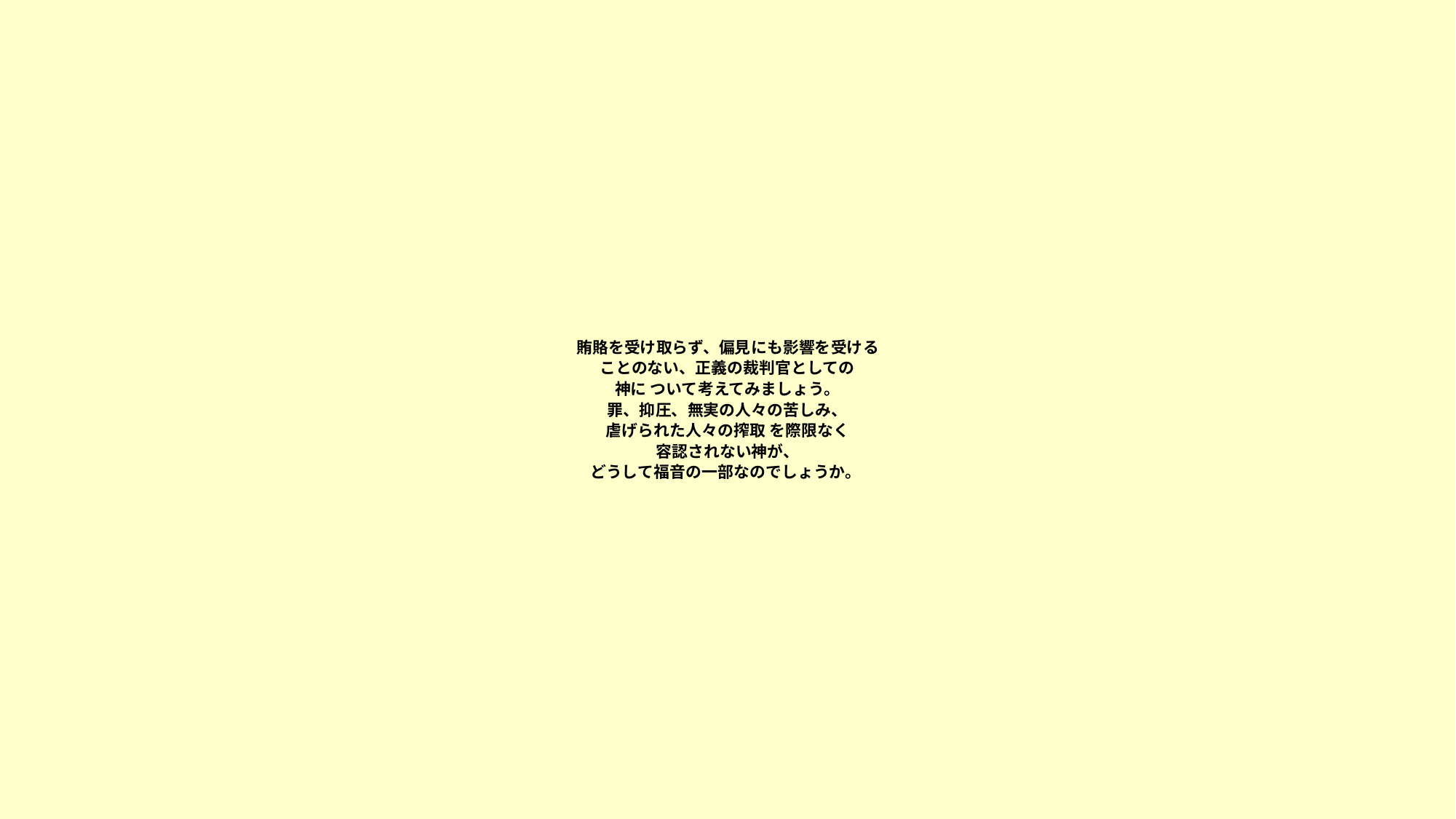

# 賄賂を受け取らず、偏見にも影響を受ける ことのない、正義の裁判官としての 神に ついて考えてみましょう。 罪、抑圧、無実の人々の苦しみ、 虐げられた人々の搾取 を際限なく 容認されない神が、 どうして福音の一部なのでしょうか。